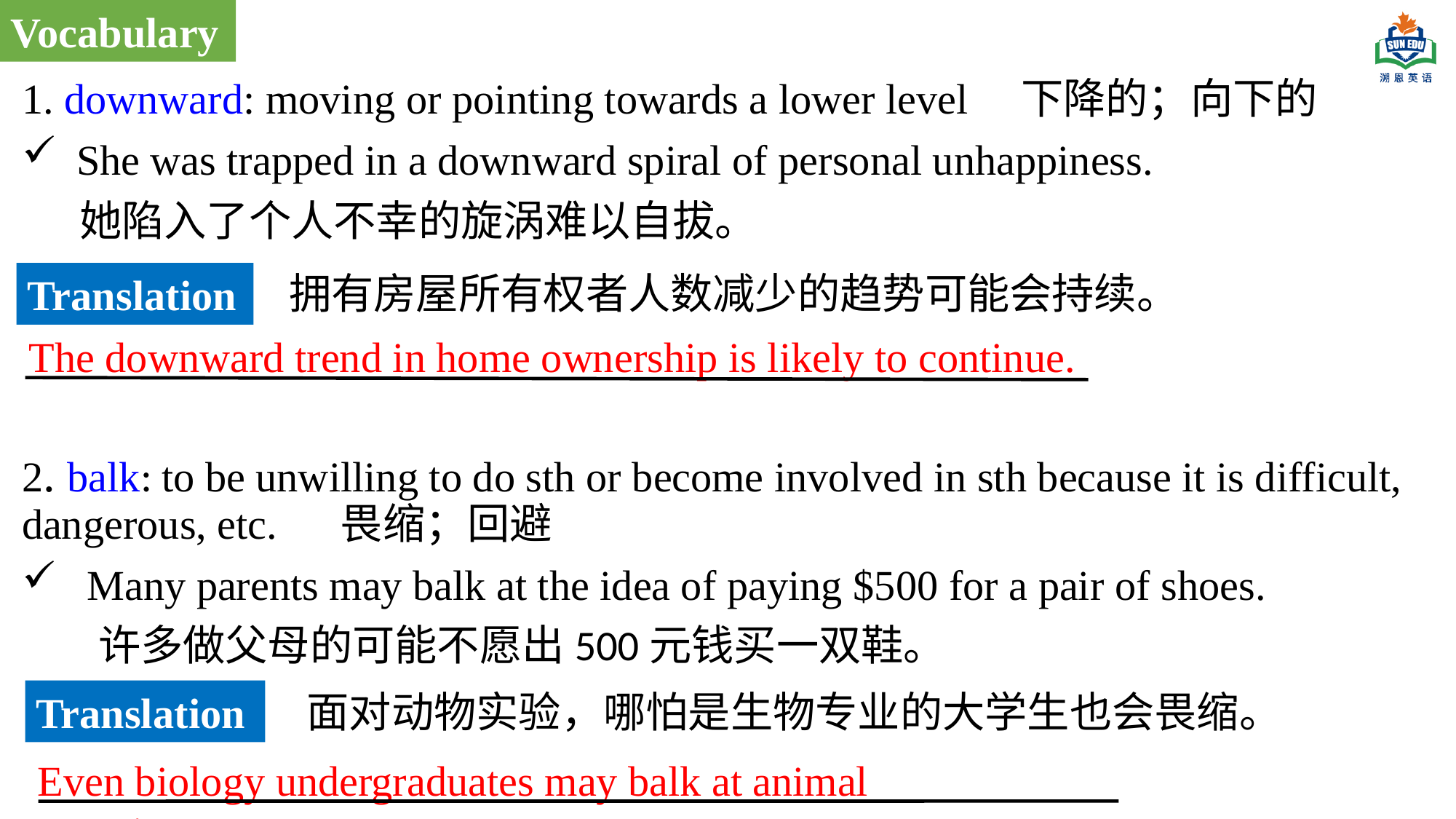

Vocabulary
1. downward: moving or pointing towards a lower level    下降的；向下的
She was trapped in a downward spiral of personal unhappiness.
     她陷入了个人不幸的旋涡难以自拔。

2. balk: to be unwilling to do sth or become involved in sth because it is difficult, dangerous, etc.     畏缩；回避
 Many parents may balk at the idea of paying $500 for a pair of shoes.
       许多做父母的可能不愿出500元钱买一双鞋。
拥有房屋所有权者人数减少的趋势可能会持续。
Translation
The downward trend in home ownership is likely to continue.
面对动物实验，哪怕是生物专业的大学生也会畏缩。
Translation
Even biology undergraduates may balk at animal experiments.